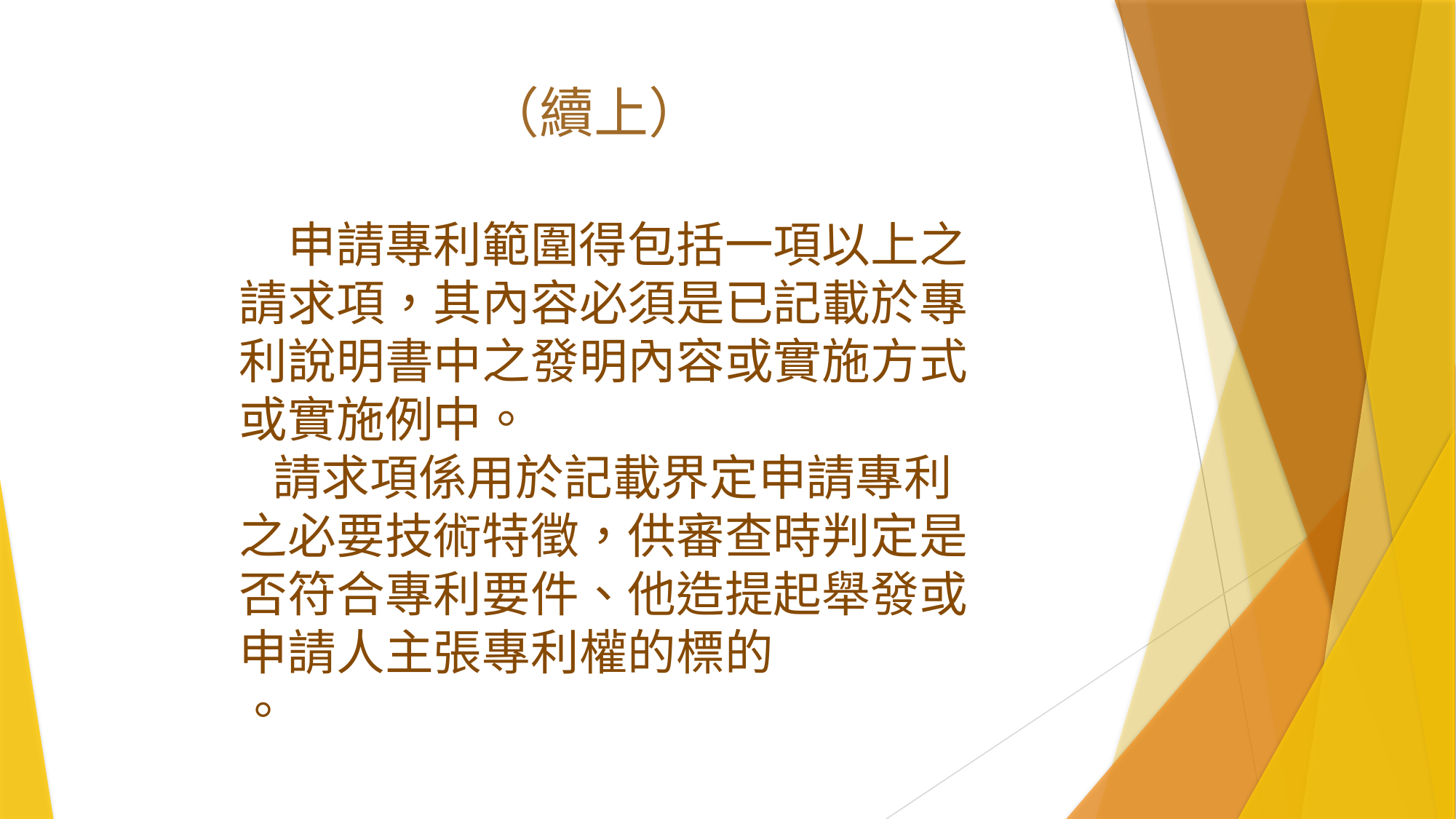

# （續上）
　申請專利範圍得包括一項以上之請求項，其內容必須是已記載於專利說明書中之發明內容或實施方式或實施例中。
  請求項係用於記載界定申請專利之必要技術特徵，供審查時判定是否符合專利要件、他造提起舉發或申請人主張專利權的標的
。